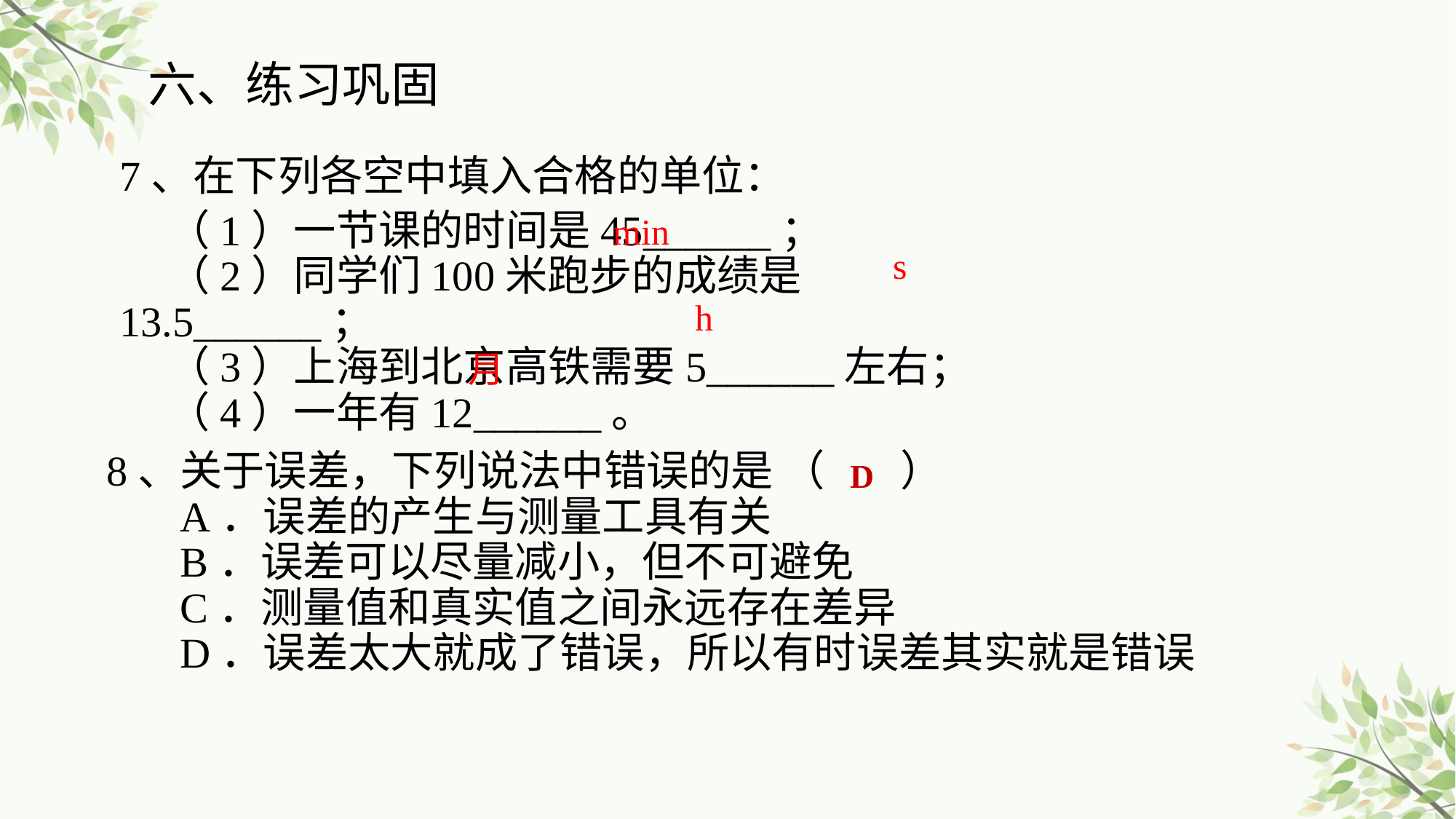

六、练习巩固
7、在下列各空中填入合格的单位：
    （1）一节课的时间是45______；
    （2）同学们100米跑步的成绩是13.5______；
    （3）上海到北京高铁需要5______左右；
    （4）一年有12______。
min
s
h
月
D
  8、关于误差，下列说法中错误的是 （        ）
         A．误差的产生与测量工具有关
         B．误差可以尽量减小，但不可避免
         C．测量值和真实值之间永远存在差异
         D．误差太大就成了错误，所以有时误差其实就是错误